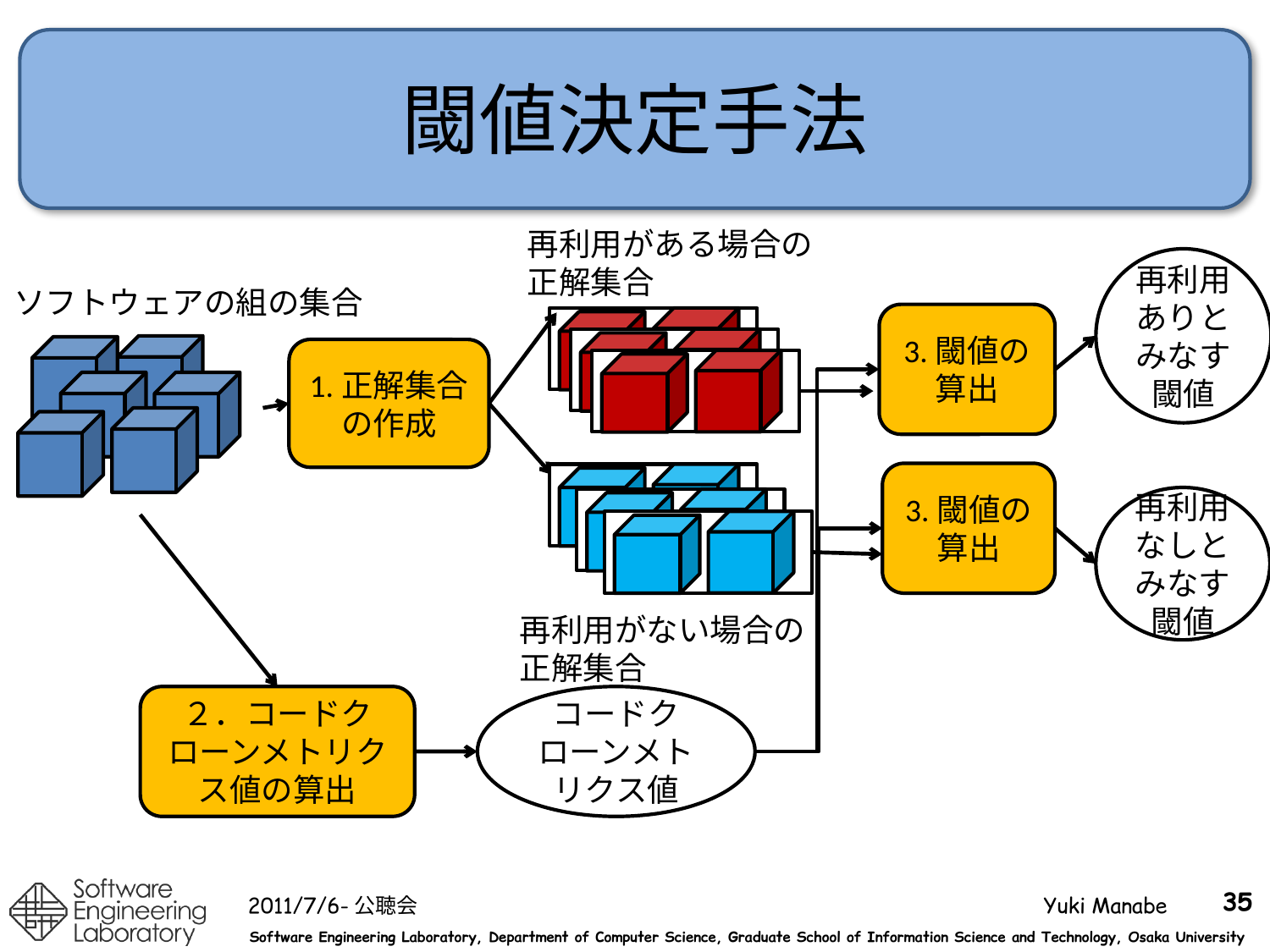

# 閾値決定手法
再利用がある場合の
正解集合
再利用ありとみなす
閾値
ソフトウェアの組の集合
3.閾値の算出

1.正解集合の作成

3.閾値の算出

再利用なしとみなす
閾値

再利用がない場合の
正解集合
２．コードクローンメトリクス値の算出
コードクローンメトリクス値
35
2011/7/6-公聴会
Yuki Manabe